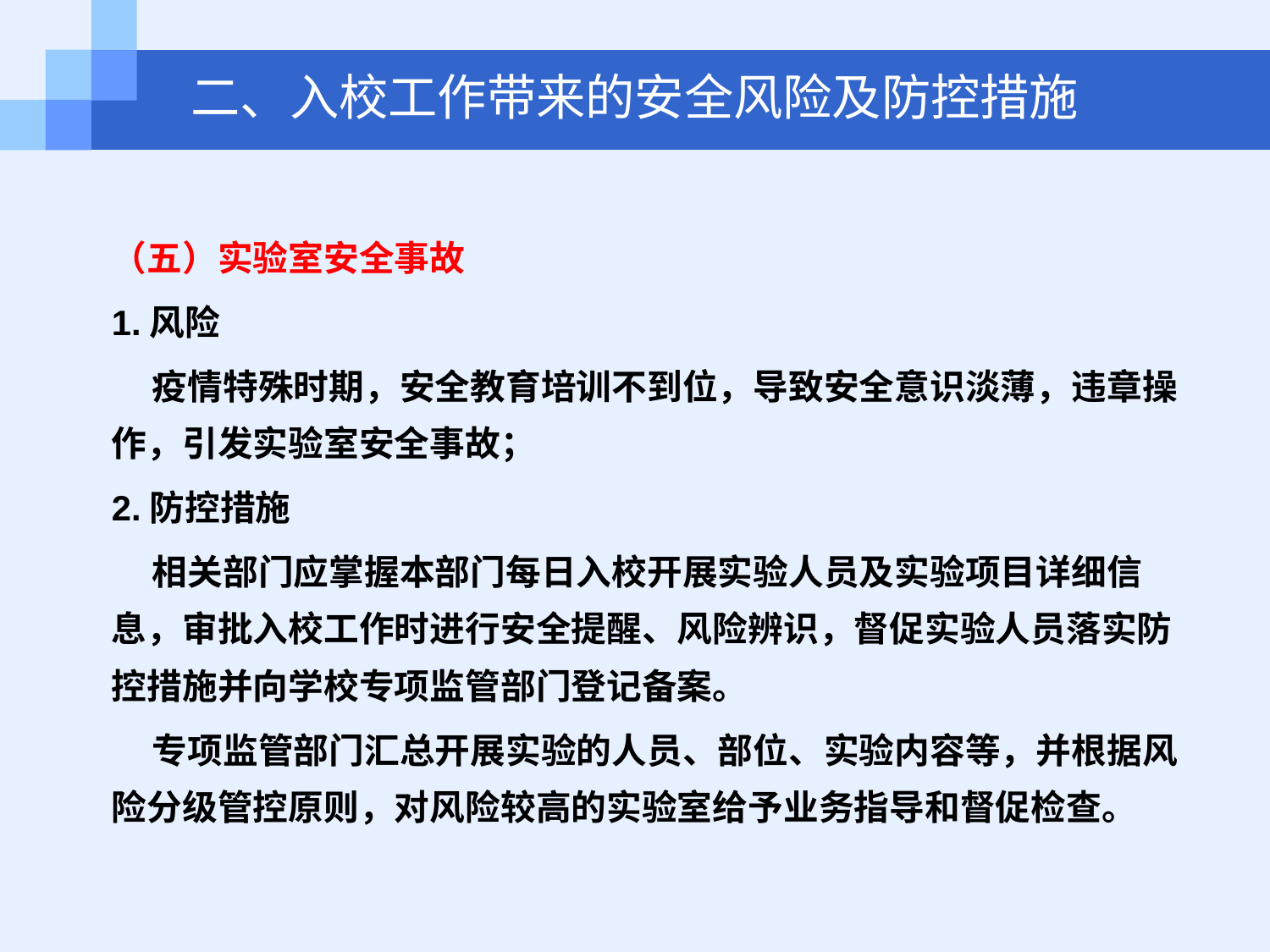

二、入校工作带来的安全风险及防控措施
（五）实验室安全事故
1.风险
    疫情特殊时期，安全教育培训不到位，导致安全意识淡薄，违章操作，引发实验室安全事故；
2.防控措施
    相关部门应掌握本部门每日入校开展实验人员及实验项目详细信息，审批入校工作时进行安全提醒、风险辨识，督促实验人员落实防控措施并向学校专项监管部门登记备案。
    专项监管部门汇总开展实验的人员、部位、实验内容等，并根据风险分级管控原则，对风险较高的实验室给予业务指导和督促检查。